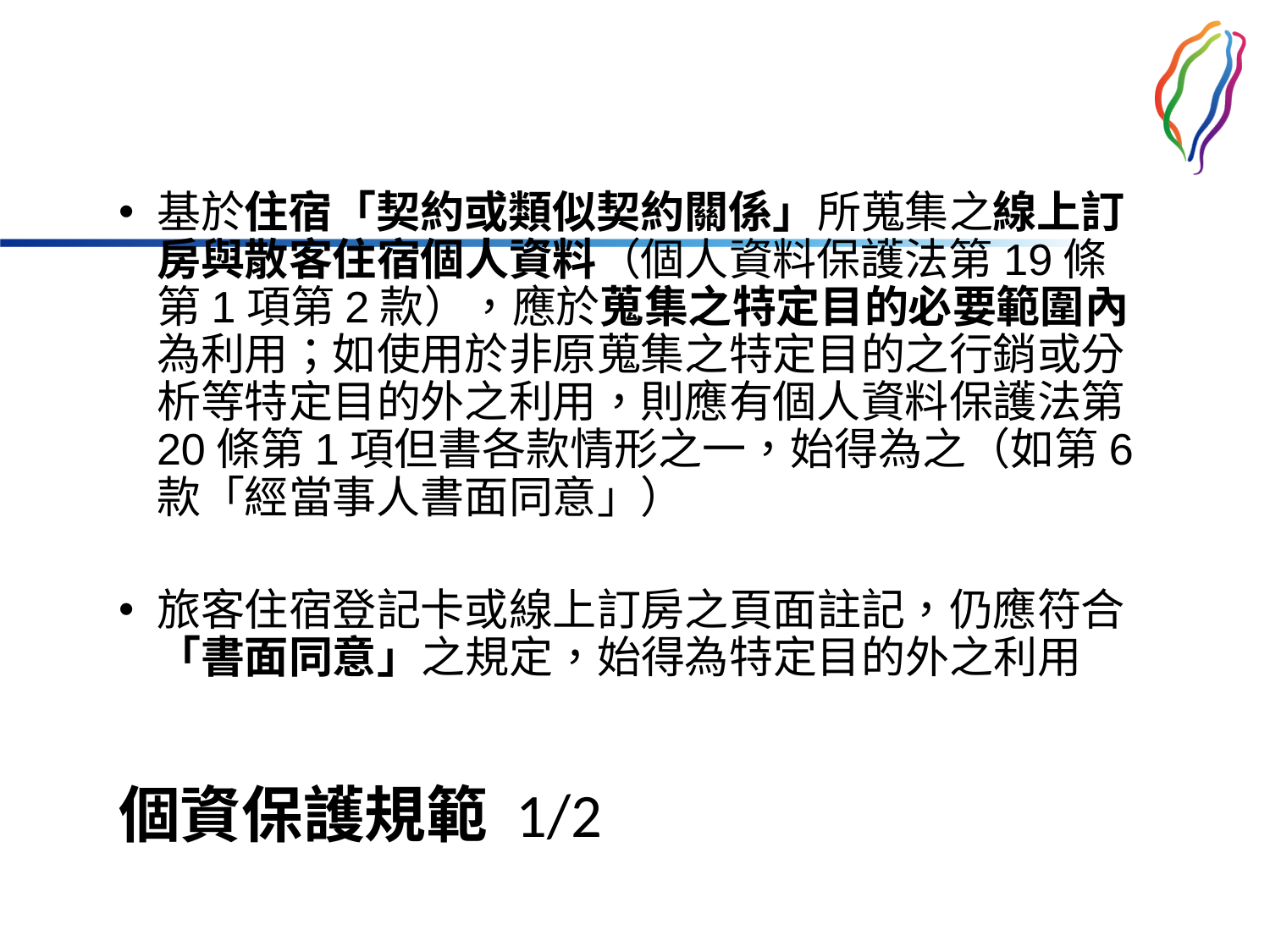

基於住宿「契約或類似契約關係」所蒐集之線上訂房與散客住宿個人資料（個人資料保護法第19條第1項第2款），應於蒐集之特定目的必要範圍內為利用；如使用於非原蒐集之特定目的之行銷或分析等特定目的外之利用，則應有個人資料保護法第20條第1項但書各款情形之一，始得為之（如第6款「經當事人書面同意」）

旅客住宿登記卡或線上訂房之頁面註記，仍應符合「書面同意」之規定，始得為特定目的外之利用
# 個資保護規範 1/2